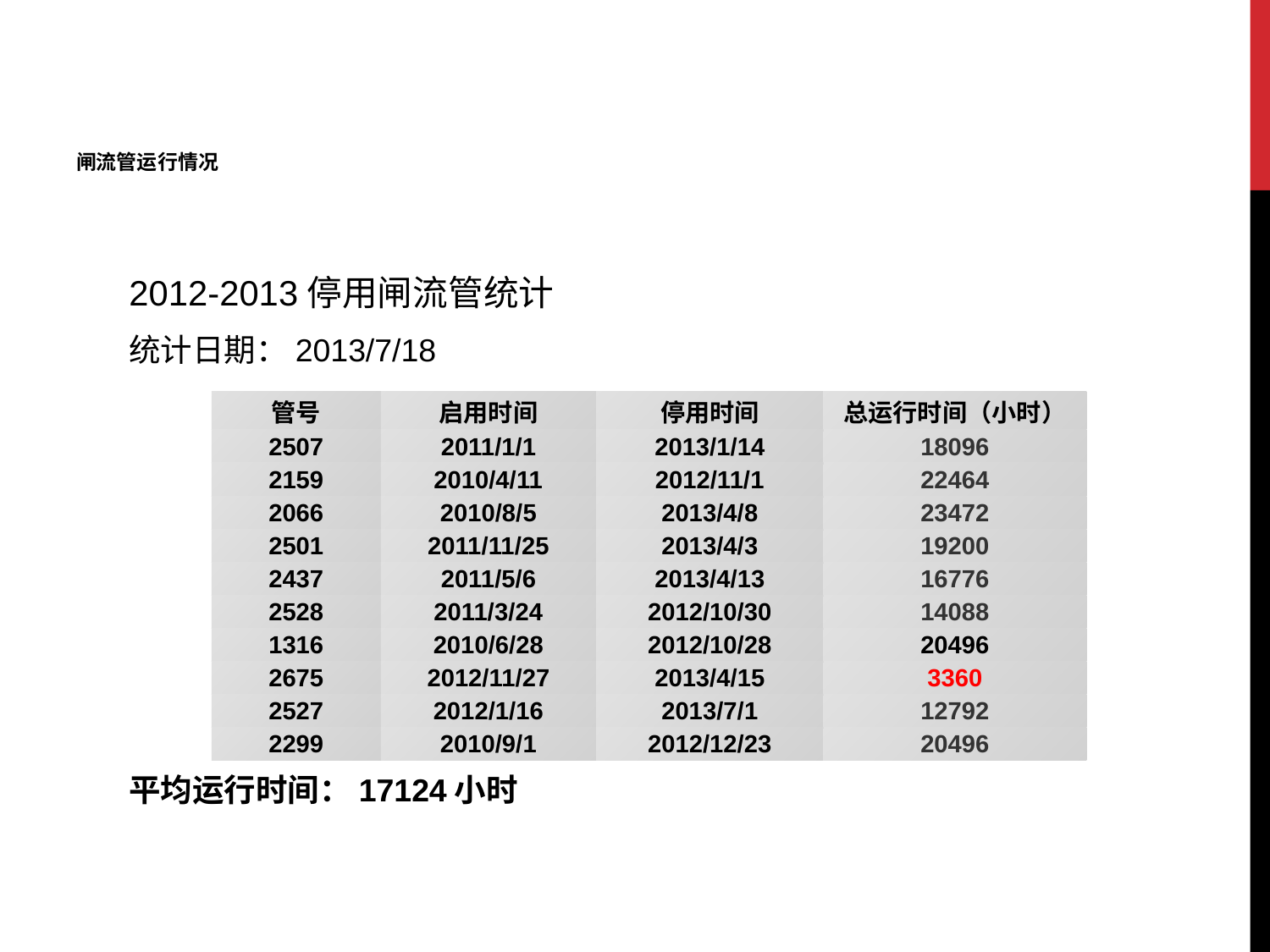

# 闸流管运行情况
2012-2013停用闸流管统计
统计日期：2013/7/18

平均运行时间：17124小时

| 管号 | 启用时间 | 停用时间 | 总运行时间（小时） |
| --- | --- | --- | --- |
| 2507 | 2011/1/1 | 2013/1/14 | 18096 |
| 2159 | 2010/4/11 | 2012/11/1 | 22464 |
| 2066 | 2010/8/5 | 2013/4/8 | 23472 |
| 2501 | 2011/11/25 | 2013/4/3 | 19200 |
| 2437 | 2011/5/6 | 2013/4/13 | 16776 |
| 2528 | 2011/3/24 | 2012/10/30 | 14088 |
| 1316 | 2010/6/28 | 2012/10/28 | 20496 |
| 2675 | 2012/11/27 | 2013/4/15 | 3360 |
| 2527 | 2012/1/16 | 2013/7/1 | 12792 |
| 2299 | 2010/9/1 | 2012/12/23 | 20496 |